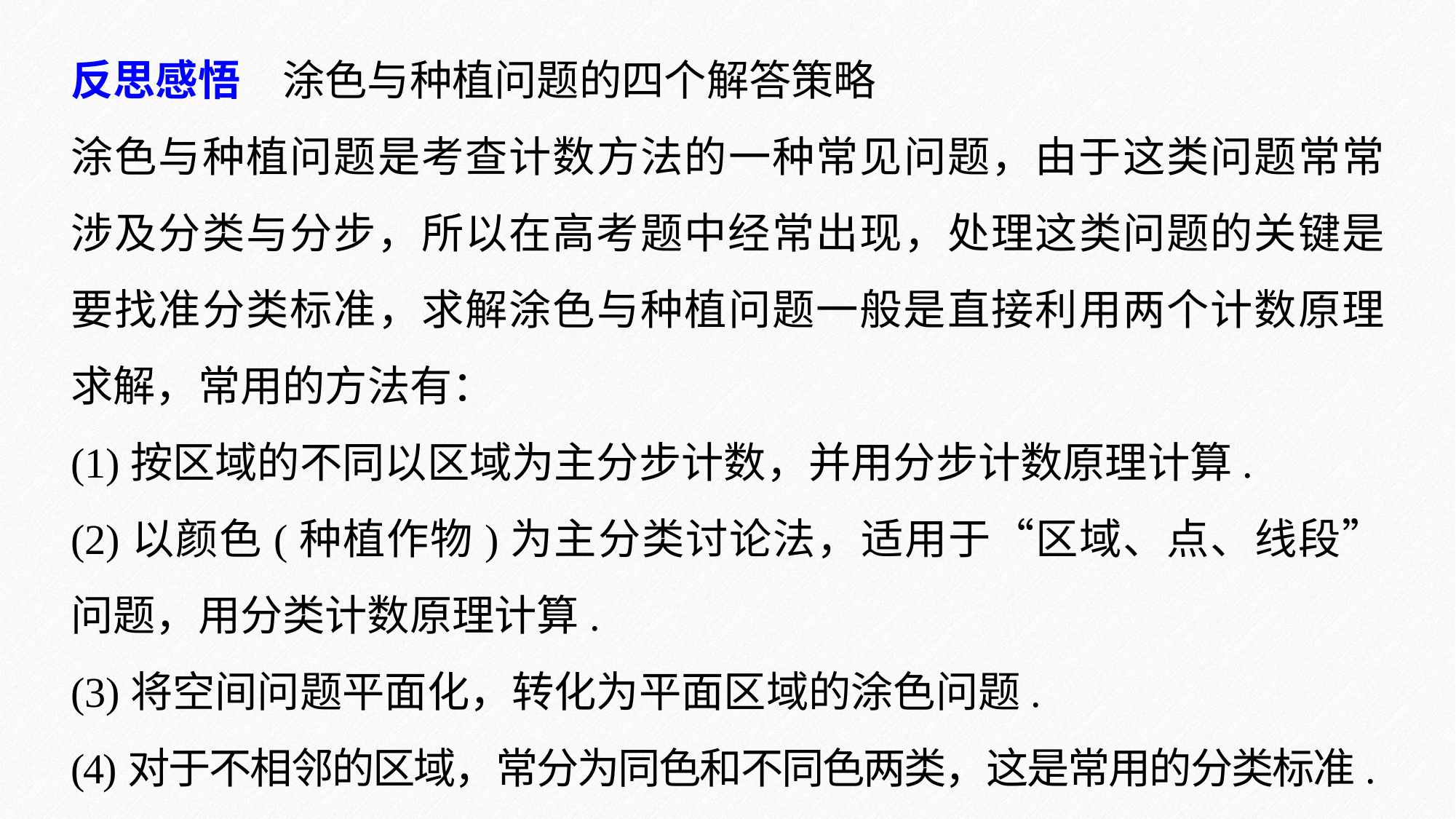

反思感悟　涂色与种植问题的四个解答策略
涂色与种植问题是考查计数方法的一种常见问题，由于这类问题常常涉及分类与分步，所以在高考题中经常出现，处理这类问题的关键是要找准分类标准，求解涂色与种植问题一般是直接利用两个计数原理求解，常用的方法有：
(1)按区域的不同以区域为主分步计数，并用分步计数原理计算.
(2)以颜色(种植作物)为主分类讨论法，适用于“区域、点、线段”问题，用分类计数原理计算.
(3)将空间问题平面化，转化为平面区域的涂色问题.
(4)对于不相邻的区域，常分为同色和不同色两类，这是常用的分类标准.